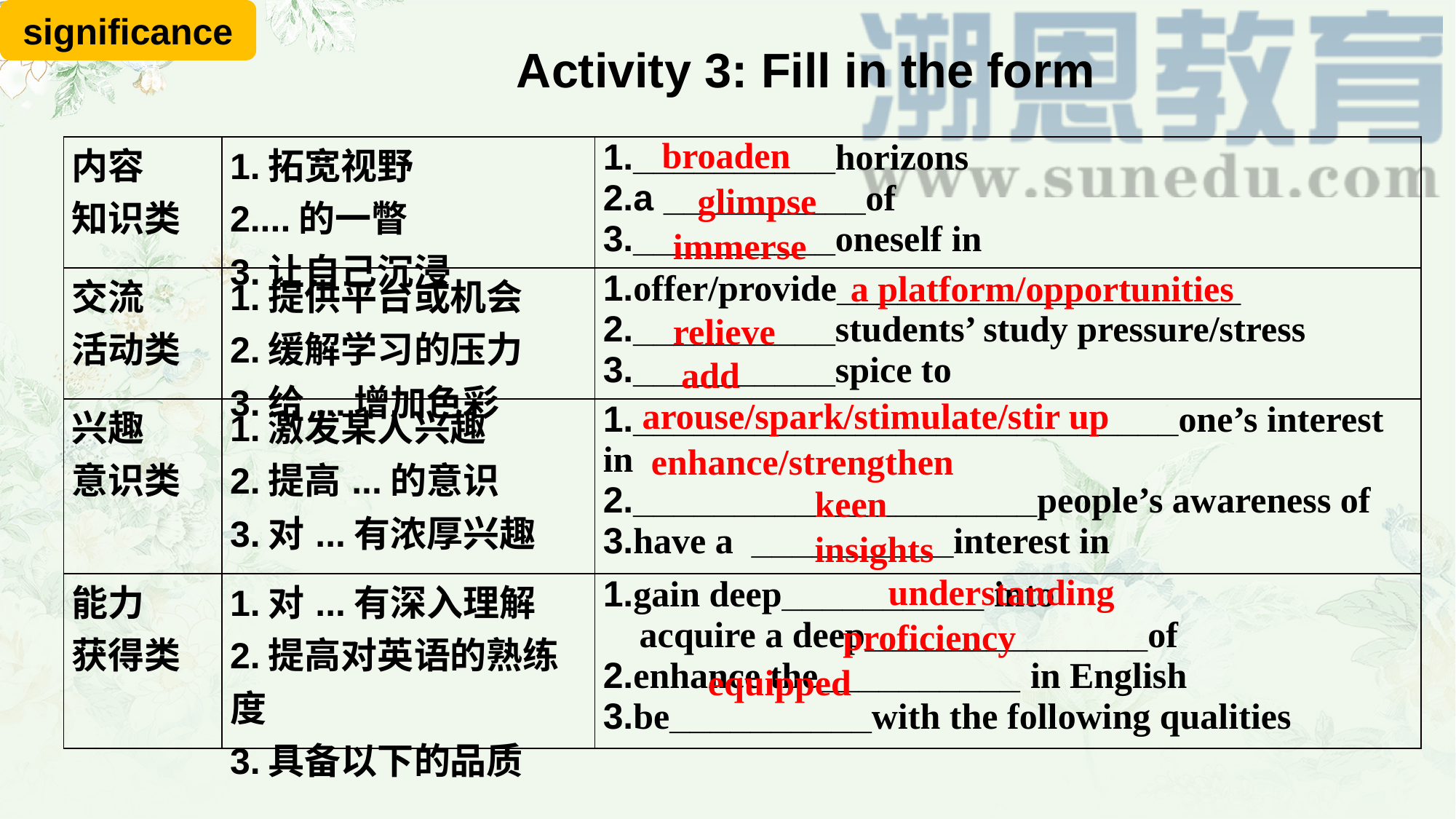

significance
Activity 3: Fill in the form
broaden
| 内容 知识类 | 1.拓宽视野 2....的一瞥 3.让自己沉浸 | 1.\_\_\_\_\_\_\_\_\_\_horizons 2.a \_\_\_\_\_\_\_\_\_\_of 3.\_\_\_\_\_\_\_\_\_\_oneself in |
| --- | --- | --- |
| 交流 活动类 | 1.提供平台或机会 2.缓解学习的压力 3.给...增加色彩 | 1.offer/provide\_\_\_\_\_\_\_\_\_\_\_\_\_\_\_\_\_\_\_\_ 2.\_\_\_\_\_\_\_\_\_\_students’ study pressure/stress 3.\_\_\_\_\_\_\_\_\_\_spice to |
| 兴趣 意识类 | 1.激发某人兴趣 2.提高...的意识 3.对...有浓厚兴趣 | 1.\_\_\_\_\_\_\_\_\_\_\_\_\_\_\_\_\_\_\_\_\_\_\_\_\_\_\_one’s interest in 2.\_\_\_\_\_\_\_\_\_\_\_\_\_\_\_\_\_\_\_\_people’s awareness of 3.have a \_\_\_\_\_\_\_\_\_\_interest in |
| 能力 获得类 | 1.对...有深入理解 2.提高对英语的熟练度 3.具备以下的品质 | 1.gain deep\_\_\_\_\_\_\_\_\_\_ into acquire a deep\_\_\_\_\_\_\_\_\_\_\_\_\_\_of 2.enhance the\_\_\_\_\_\_\_\_\_\_ in English 3.be\_\_\_\_\_\_\_\_\_\_with the following qualities |
glimpse
immerse
a platform/opportunities
relieve
add
arouse/spark/stimulate/stir up
enhance/strengthen
keen
insights
understanding
proficiency
equipped